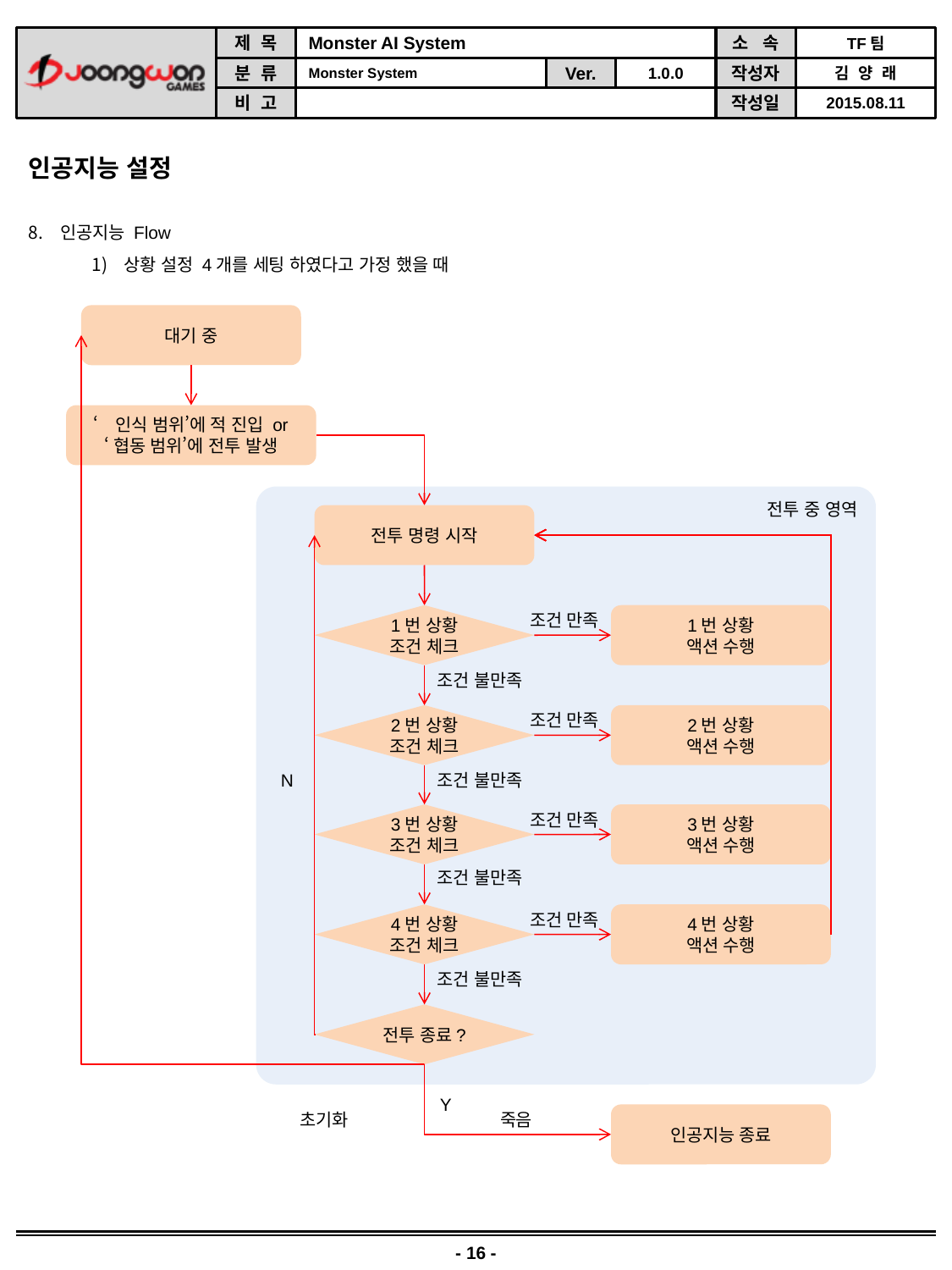

인공지능 설정
인공지능 Flow
상황 설정 4개를 세팅 하였다고 가정 했을 때
대기 중
‘인식 범위’에 적 진입 or
‘협동 범위’에 전투 발생
전투 중 영역
전투 명령 시작
조건 만족
1번 상황
조건 체크
1번 상황
액션 수행
조건 불만족
2번 상황
조건 체크
조건 만족
2번 상황
액션 수행
N
조건 불만족
3번 상황
조건 체크
3번 상황
액션 수행
조건 만족
조건 불만족
4번 상황
조건 체크
조건 만족
4번 상황
액션 수행
조건 불만족
전투 종료?
Y
초기화
죽음
인공지능 종료
- 16 -